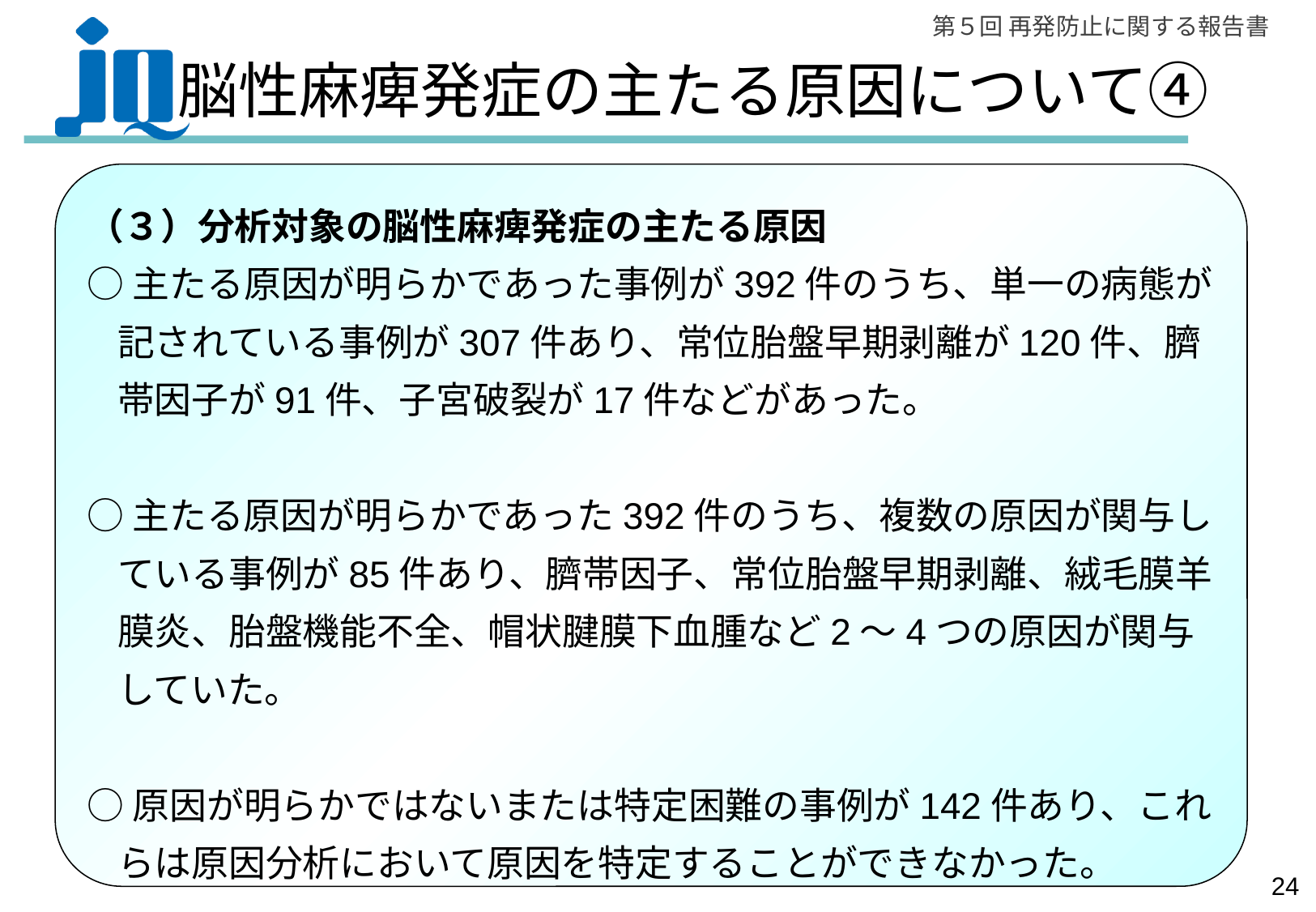

# 脳性麻痺発症の主たる原因について④
（３）分析対象の脳性麻痺発症の主たる原因
○主たる原因が明らかであった事例が392件のうち、単一の病態が記されている事例が307件あり、常位胎盤早期剥離が120件、臍帯因子が91件、子宮破裂が17件などがあった。

○主たる原因が明らかであった392件のうち、複数の原因が関与している事例が85件あり、臍帯因子、常位胎盤早期剥離、絨毛膜羊膜炎、胎盤機能不全、帽状腱膜下血腫など2～4つの原因が関与していた。

○原因が明らかではないまたは特定困難の事例が142件あり、これらは原因分析において原因を特定することができなかった。
24